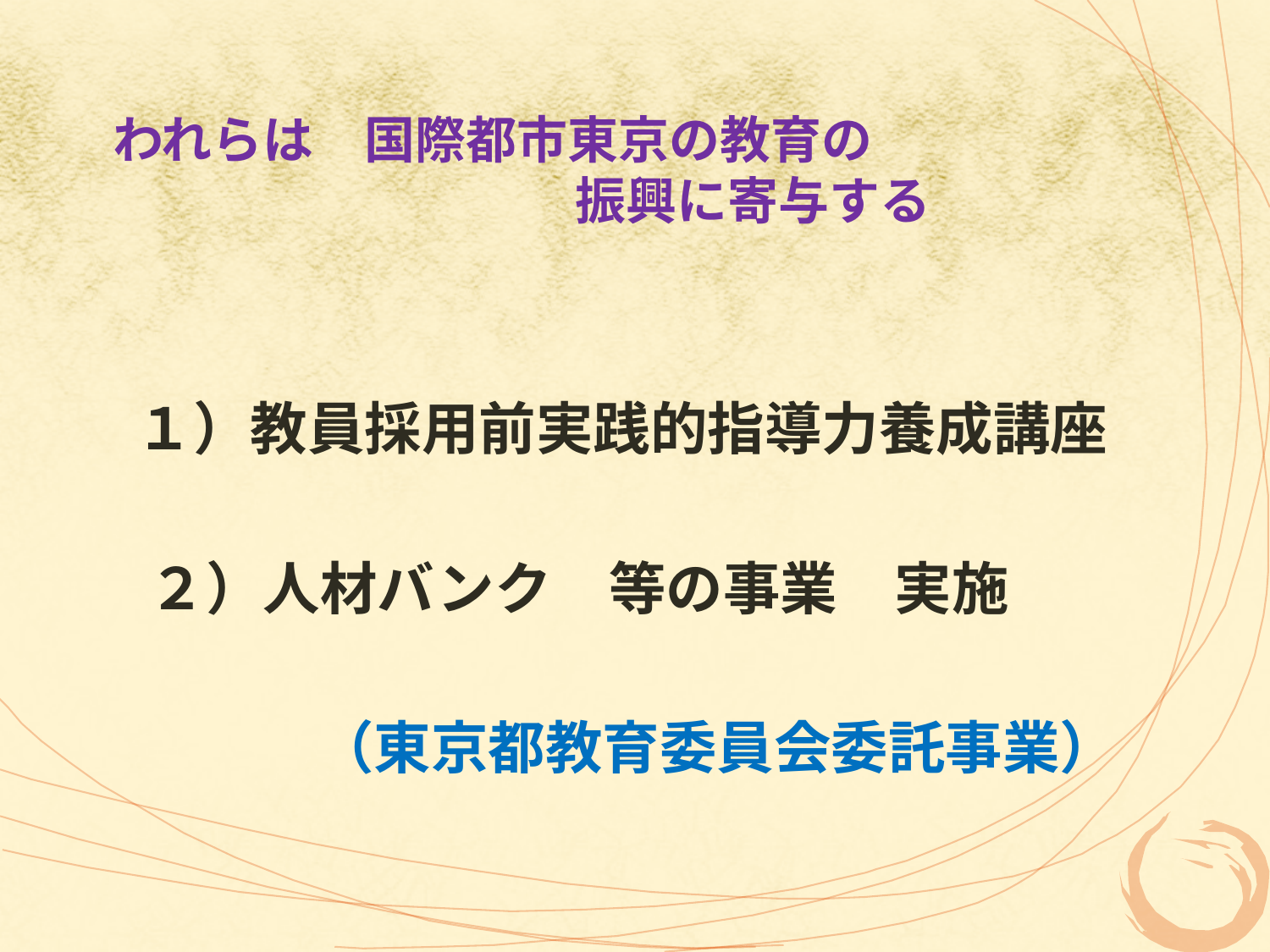

# われらは　国際都市東京の教育の 　　　　　　　　　　振興に寄与する
    １）教員採用前実践的指導力養成講座

     ２）人材バンク　等の事業　実施

                  （東京都教育委員会委託事業）